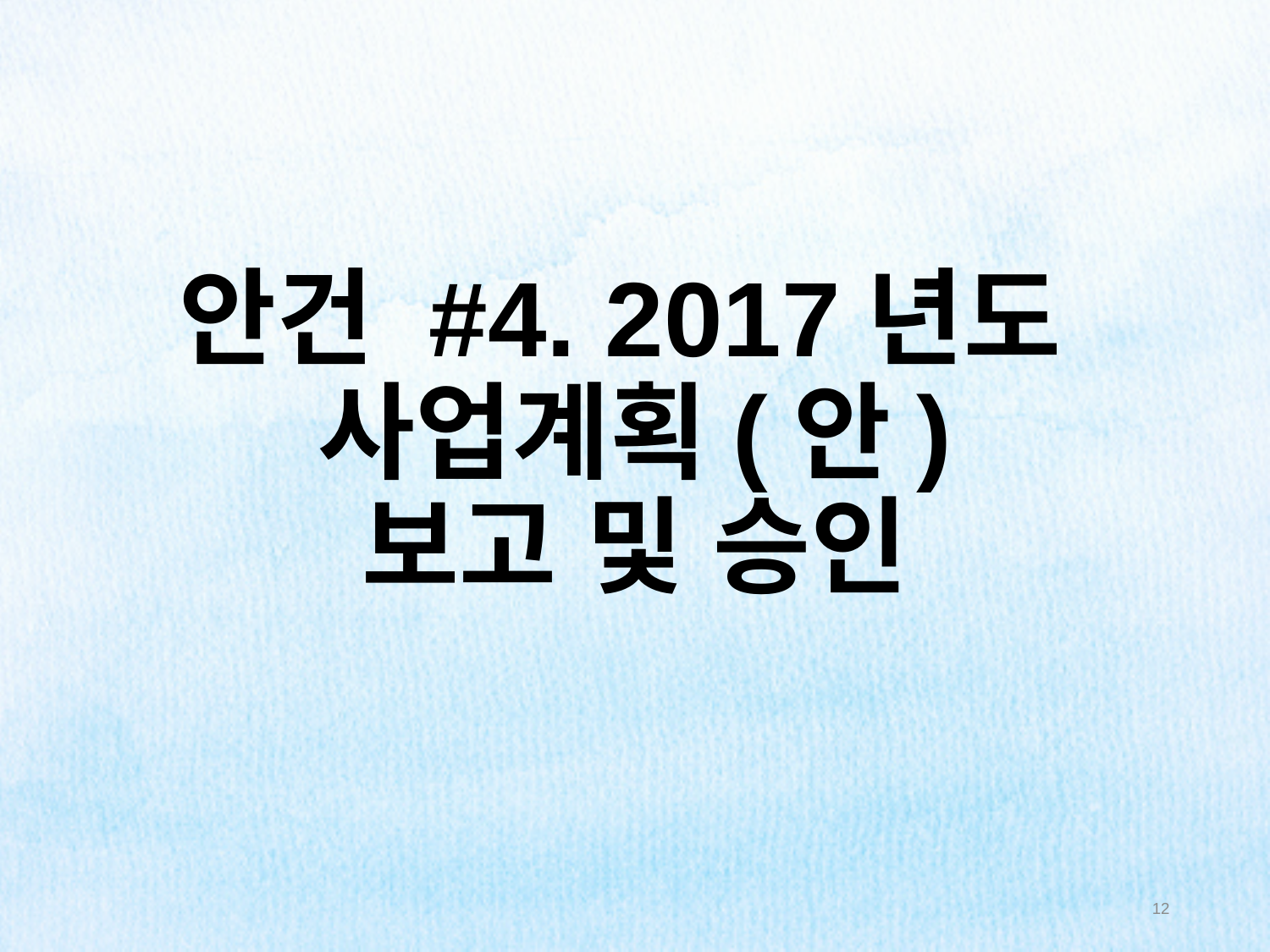

# 안건 #4. 2017년도 사업계획(안) 보고 및 승인
12